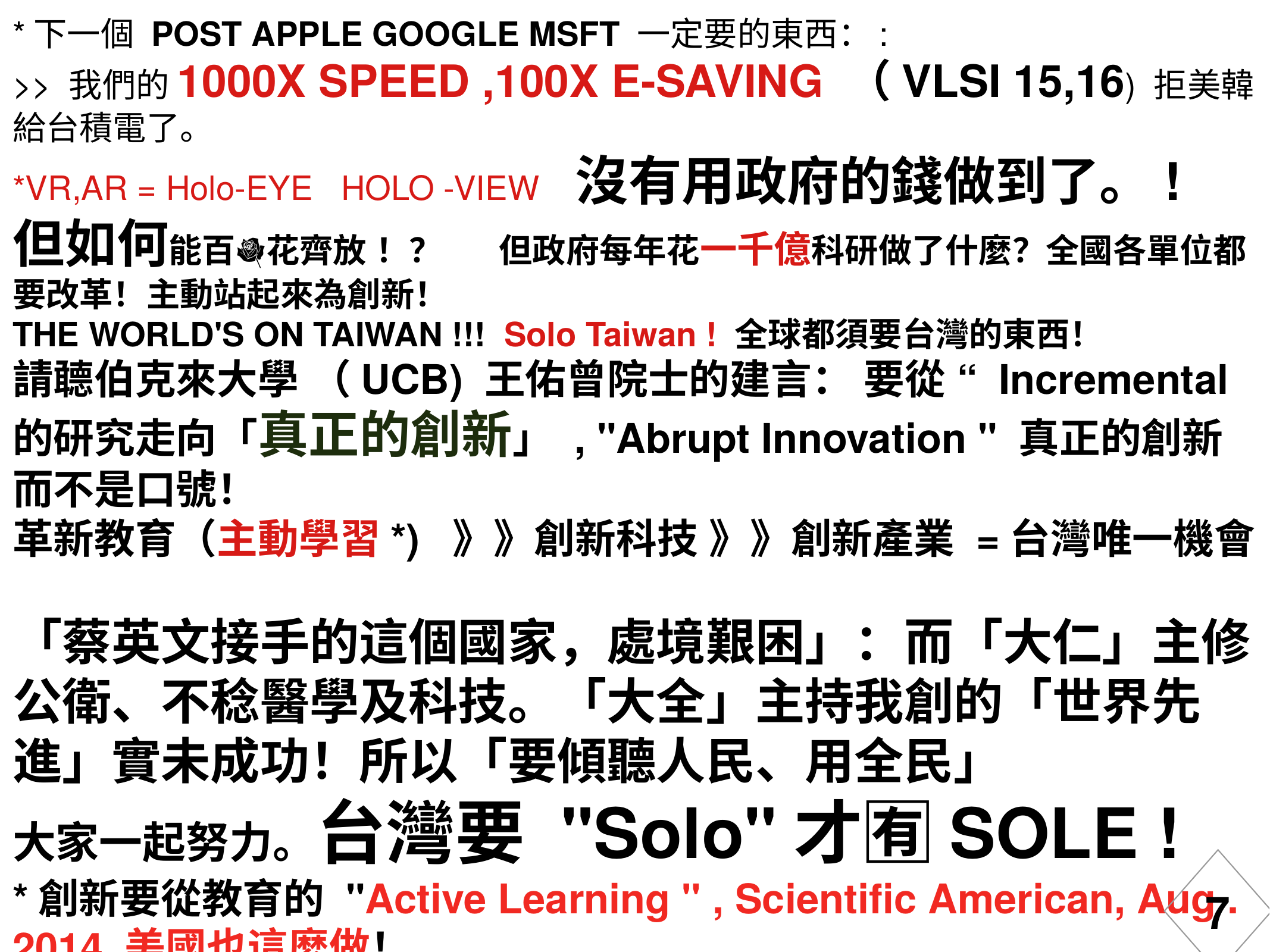

*下一個 POST APPLE GOOGLE MSFT 一定要的東西：:
>> 我們的1000X SPEED ,100X E-SAVING （VLSI 15,16) 拒美韓給台積電了。
*VR,AR = Holo-EYE   HOLO -VIEW   沒有用政府的錢做到了。!
但如何能百🌹花齊放 ！？      但政府每年花一千億科研做了什麼？全國各單位都要改革！主動站起來為創新！
THE WORLD'S ON TAIWAN !!!  Solo Taiwan ! 全球都須要台灣的東西！
請聼伯克來大學 （UCB) 王佑曾院士的建言： 要從 “ Incremental 的研究走向「真正的創新」 , "Abrupt Innovation " 真正的創新而不是口號！
革新教育（主動學習*)  》》創新科技 》》創新產業 =台灣唯一機會

「蔡英文接手的這個國家，處境艱困」：而「大仁」主修公衛、不稔醫學及科技。「大全」主持我創的「世界先進」實未成功！所以「要傾聽人民、用全民」
大家一起努力。台灣要 "Solo"才🈶SOLE !
*創新要從教育的 "Active Learning " , Scientific American, Aug . 2014,美國也這麼做！

7